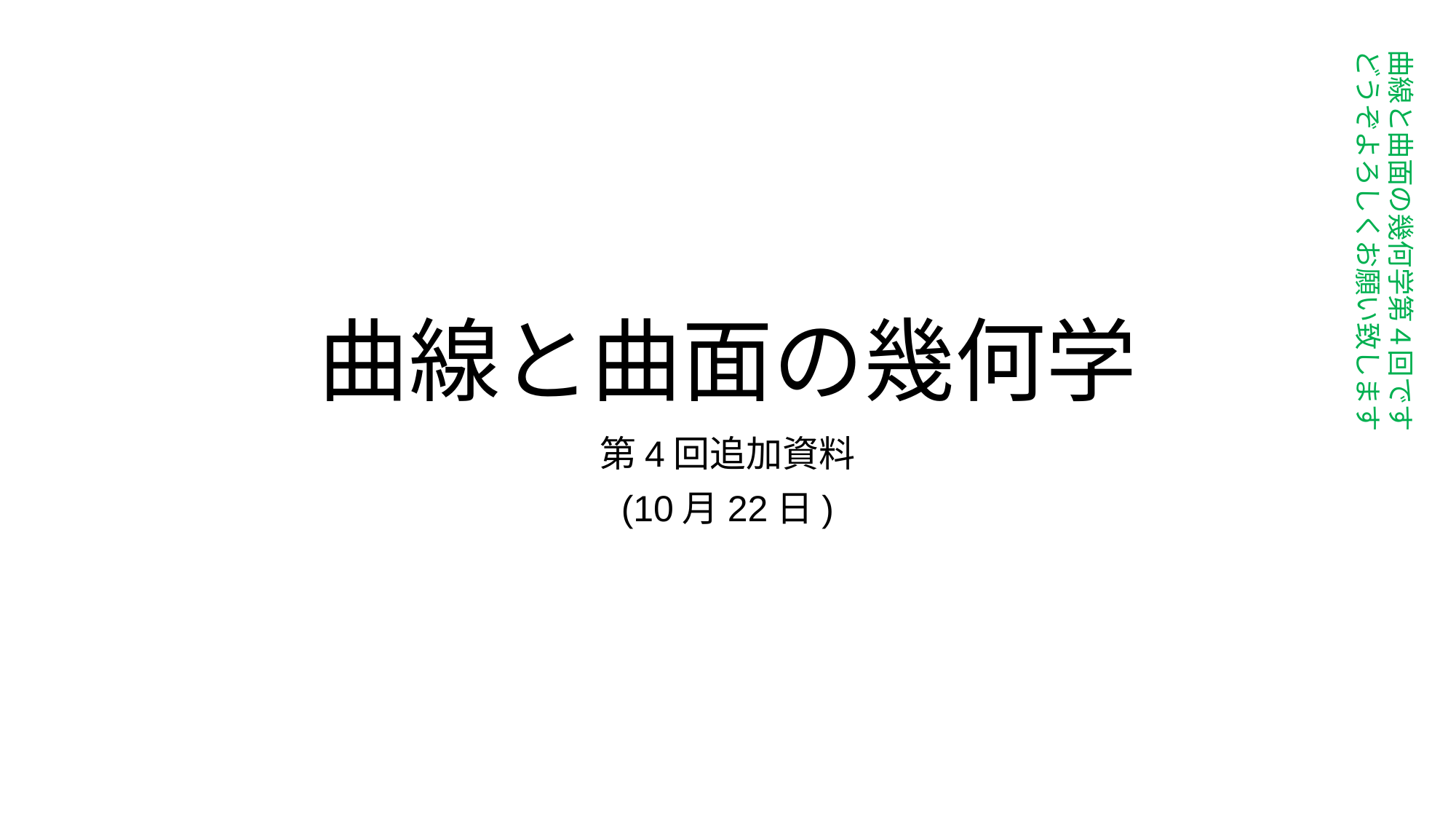

曲線と曲面の幾何学第４回です
どうぞよろしくお願い致します
# 曲線と曲面の幾何学
第4回追加資料
(10月22日)